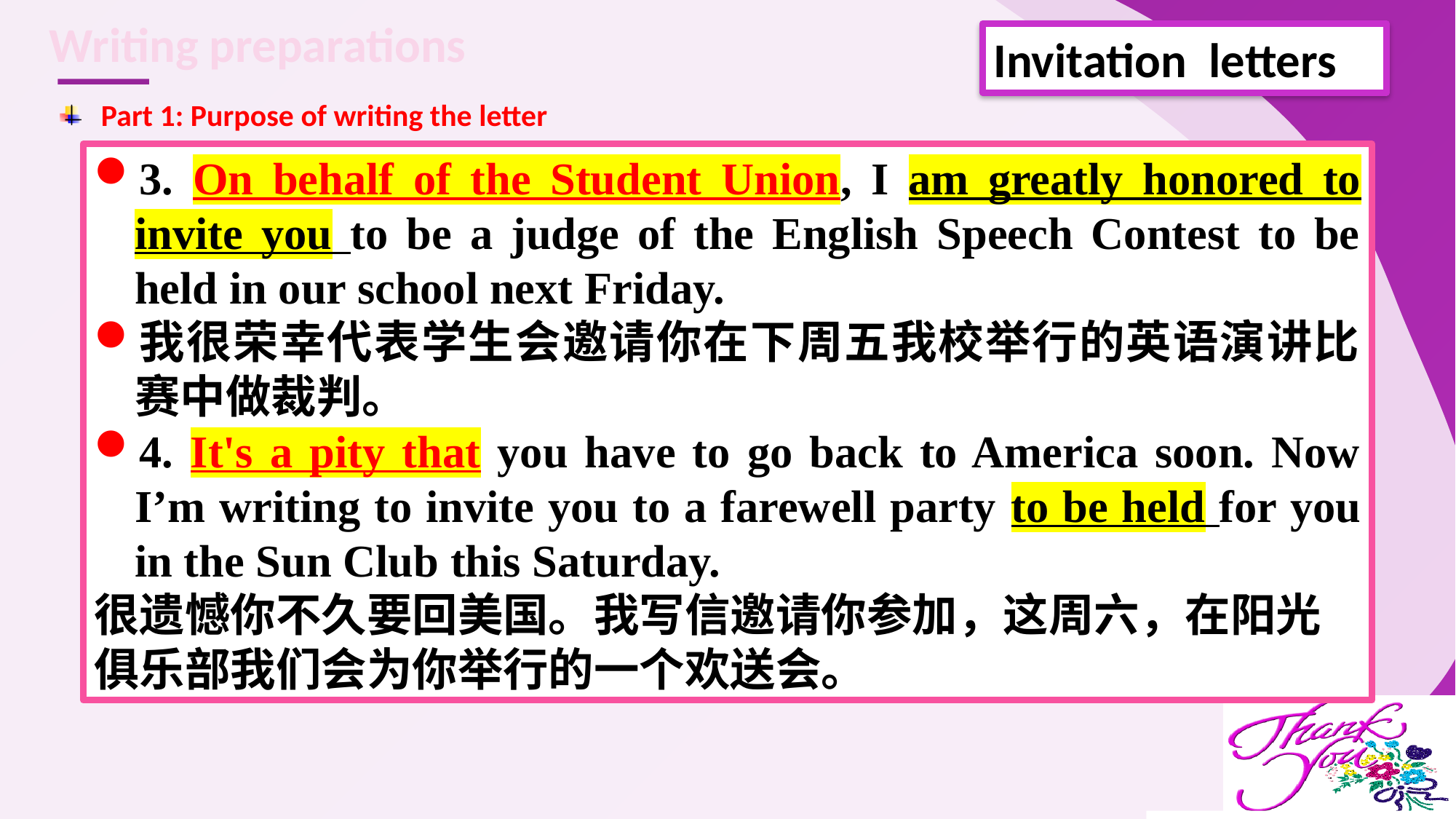

Writing preparations

Part 1: Purpose of writing the letter
3. On behalf of the Student Union, I am greatly honored to invite you to be a judge of the English Speech Contest to be held in our school next Friday.
我很荣幸代表学生会邀请你在下周五我校举行的英语演讲比赛中做裁判。
4. It's a pity that you have to go back to America soon. Now I’m writing to invite you to a farewell party to be held for you in the Sun Club this Saturday.
很遗憾你不久要回美国。我写信邀请你参加，这周六，在阳光俱乐部我们会为你举行的一个欢送会。